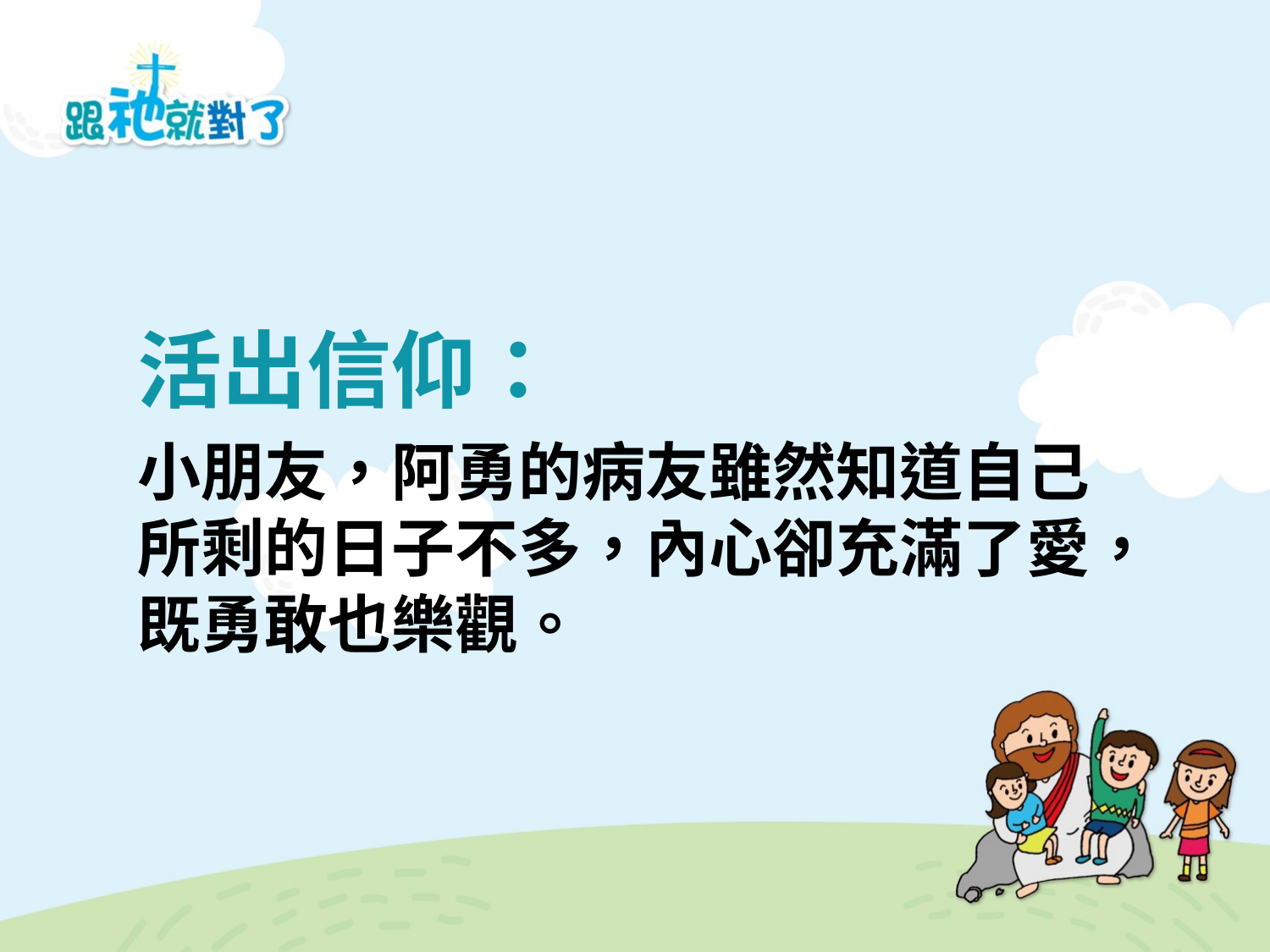

活出信仰：
小朋友，阿勇的病友雖然知道自己所剩的日子不多，內心卻充滿了愛，既勇敢也樂觀。